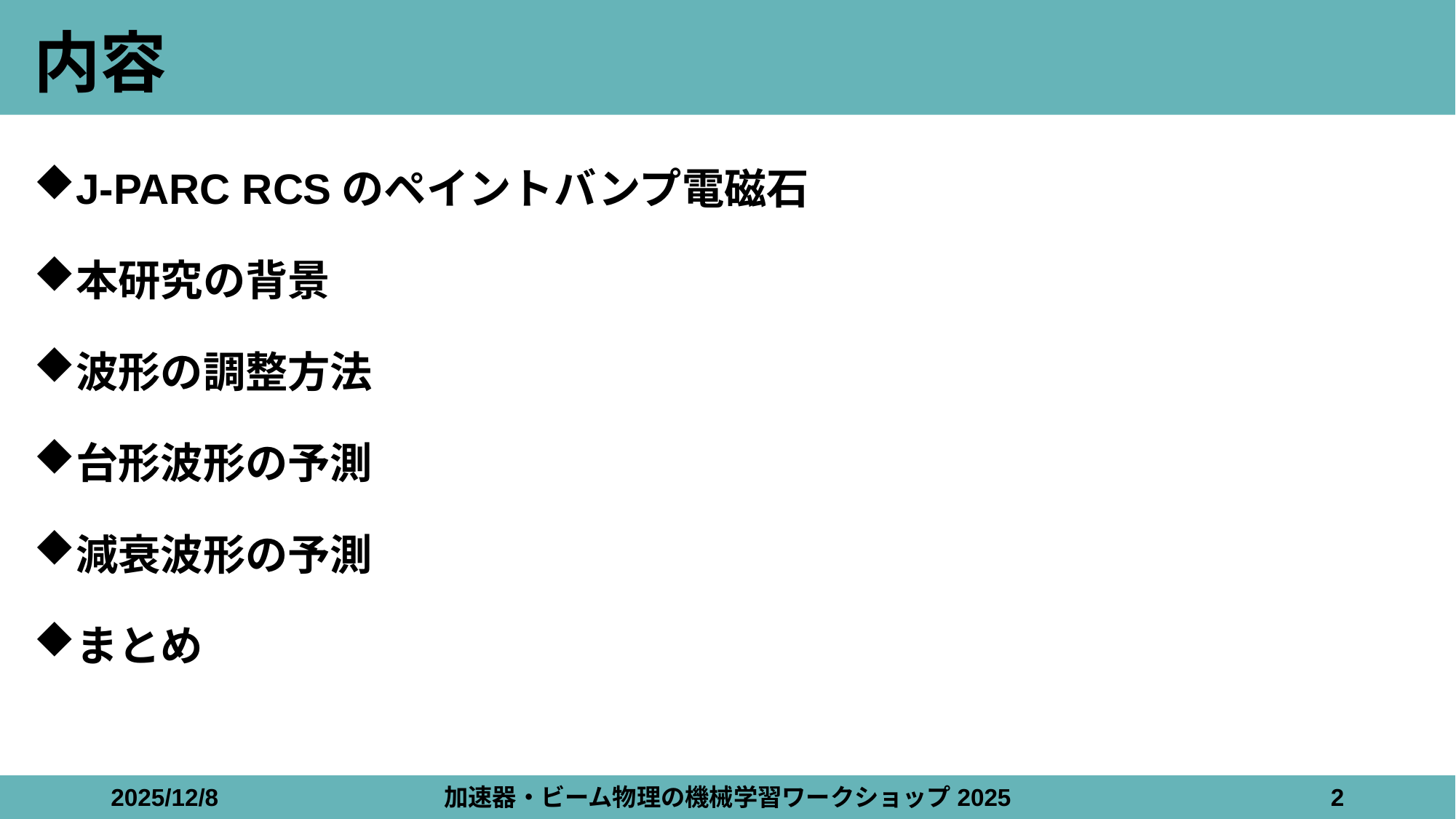

# 内容
J-PARC RCSのペイントバンプ電磁石
本研究の背景
波形の調整方法
台形波形の予測
減衰波形の予測
まとめ
2025/12/8
加速器・ビーム物理の機械学習ワークショップ2025
2